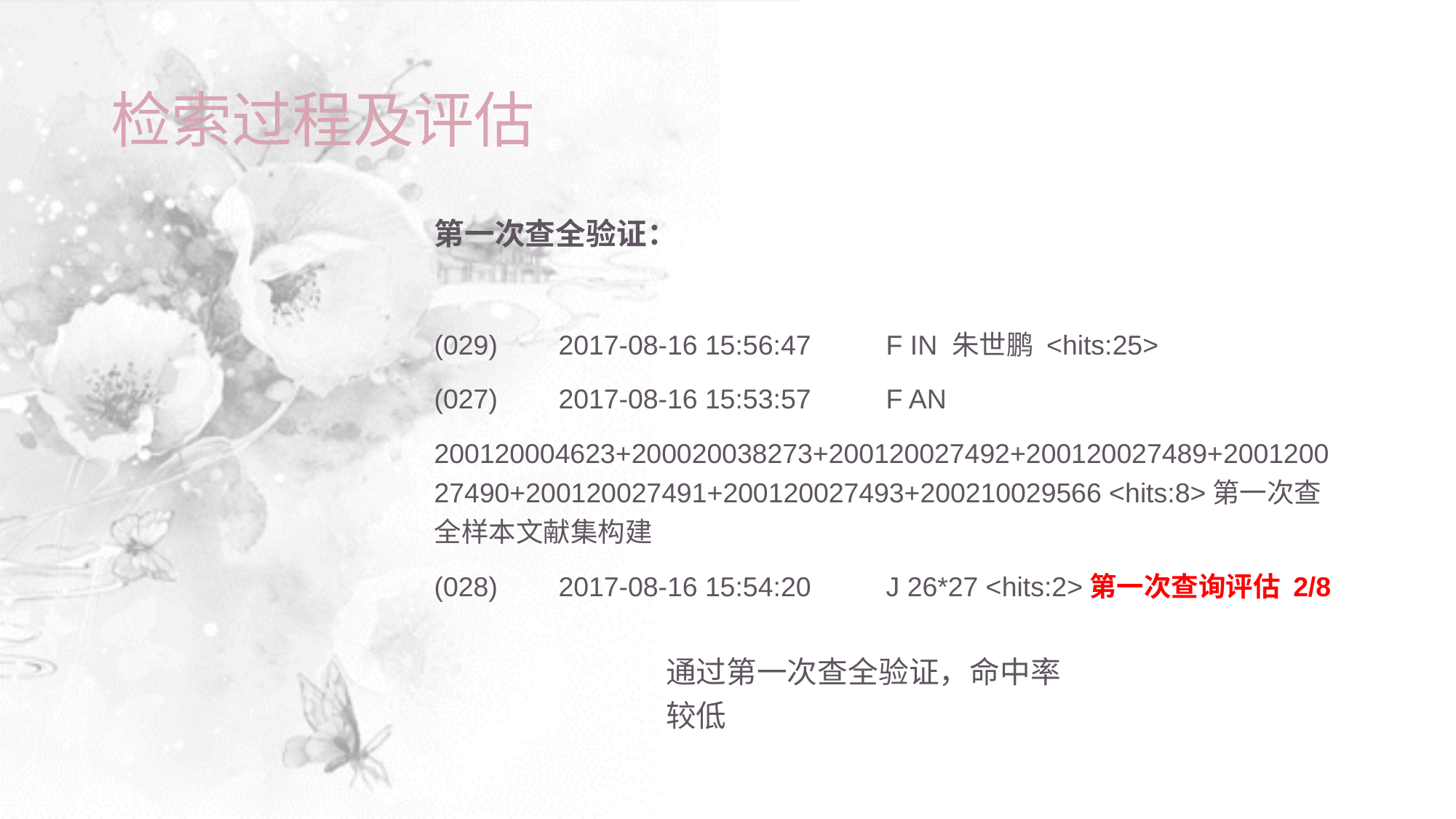

# 检索过程及评估
第一次查全验证：

(029)	  2017-08-16 15:56:47	  F IN 朱世鹏 <hits:25>
(027)	  2017-08-16 15:53:57	  F AN
200120004623+200020038273+200120027492+200120027489+200120027490+200120027491+200120027493+200210029566 <hits:8>第一次查全样本文献集构建
(028)	  2017-08-16 15:54:20	  J 26*27 <hits:2>第一次查询评估 2/8
通过第一次查全验证，命中率较低